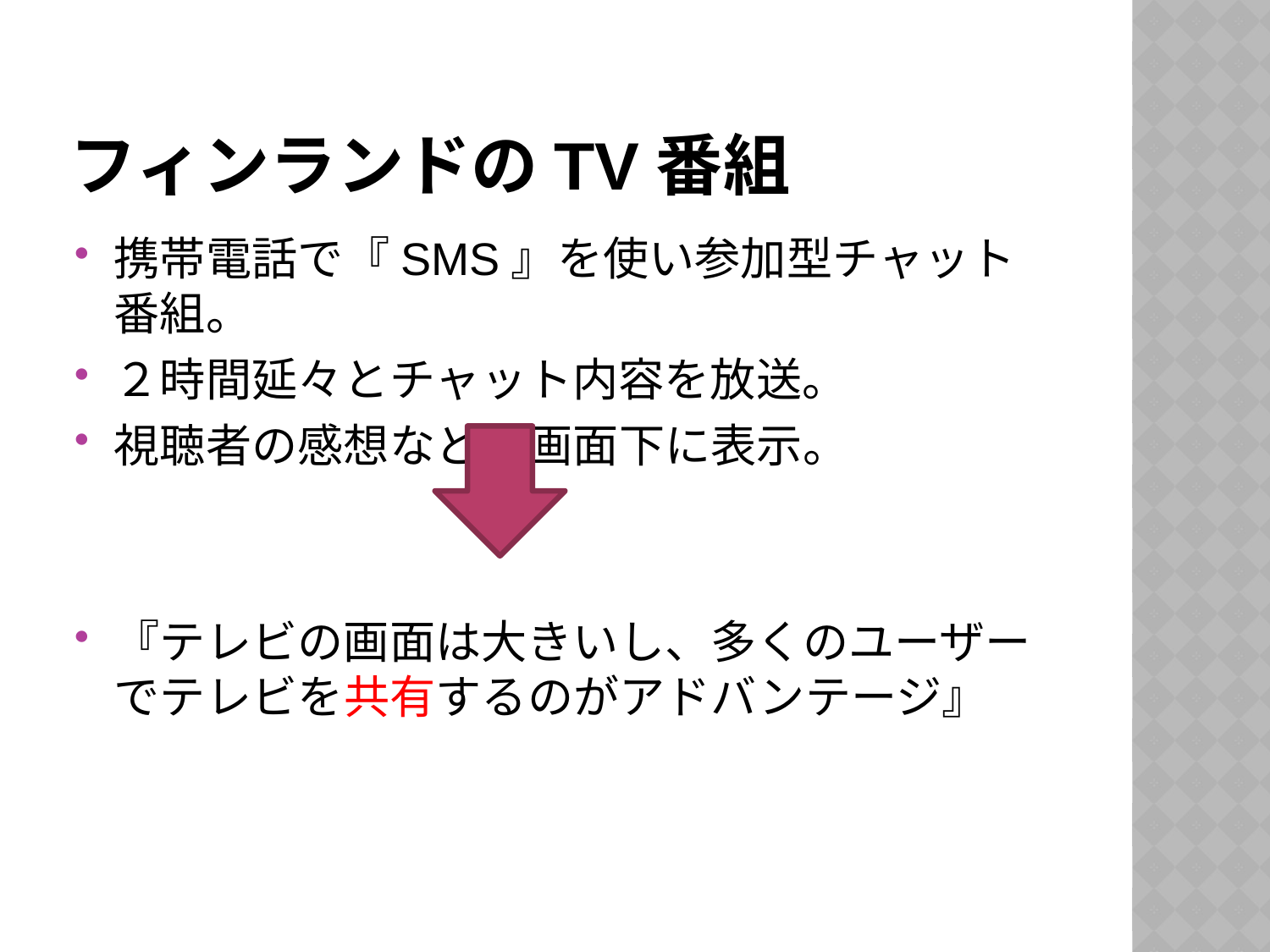

# フィンランドのTV番組
携帯電話で『SMS』を使い参加型チャット番組。
２時間延々とチャット内容を放送。
視聴者の感想などが画面下に表示。

『テレビの画面は大きいし、多くのユーザーでテレビを共有するのがアドバンテージ』